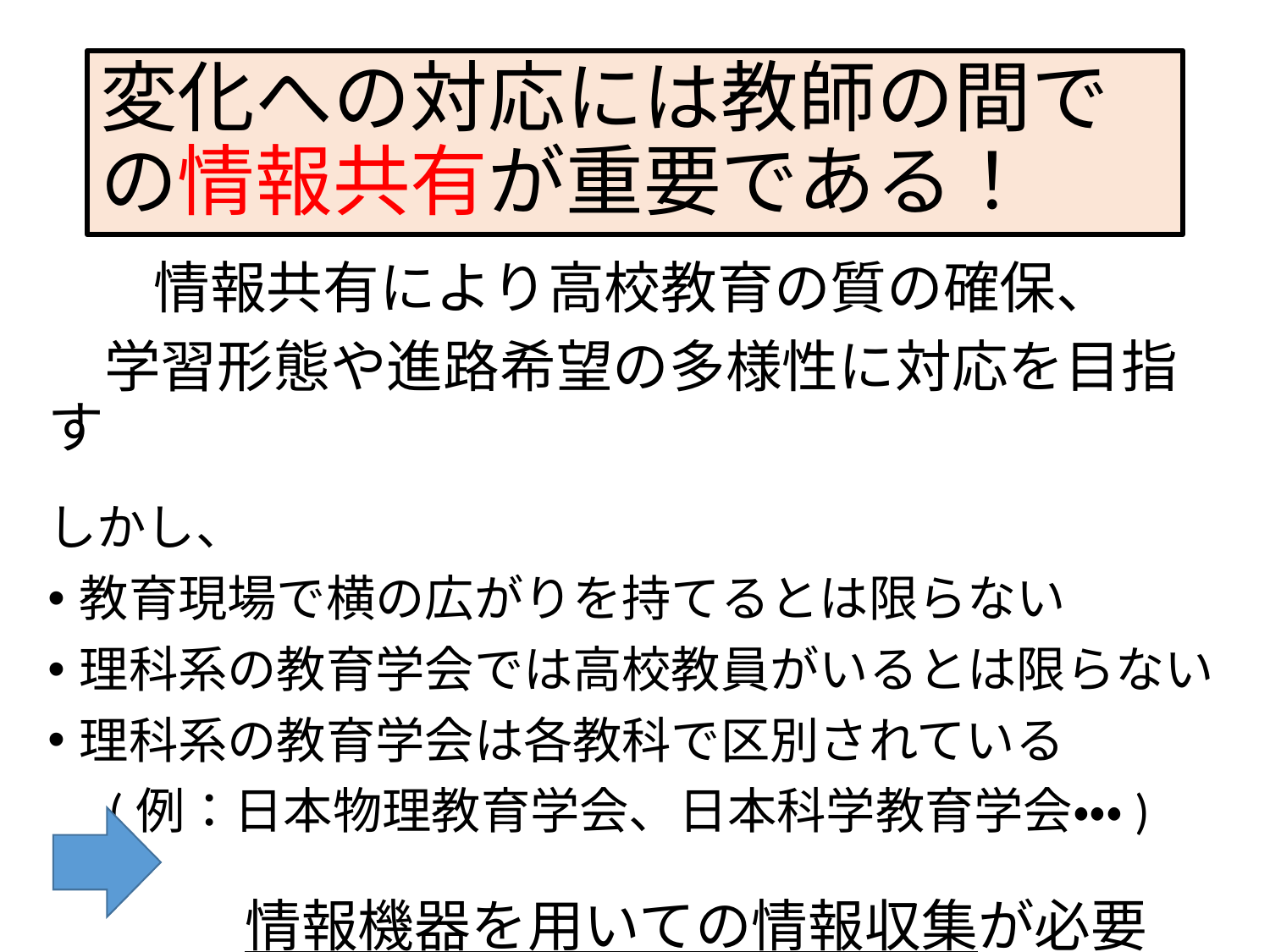

# 変化への対応には教師の間での情報共有が重要である！
　　情報共有により高校教育の質の確保、
　学習形態や進路希望の多様性に対応を目指す

しかし、
教育現場で横の広がりを持てるとは限らない
理科系の教育学会では高校教員がいるとは限らない
理科系の教育学会は各教科で区別されている
　(例：日本物理教育学会、日本科学教育学会・・・)

　　　　情報機器を用いての情報収集が必要